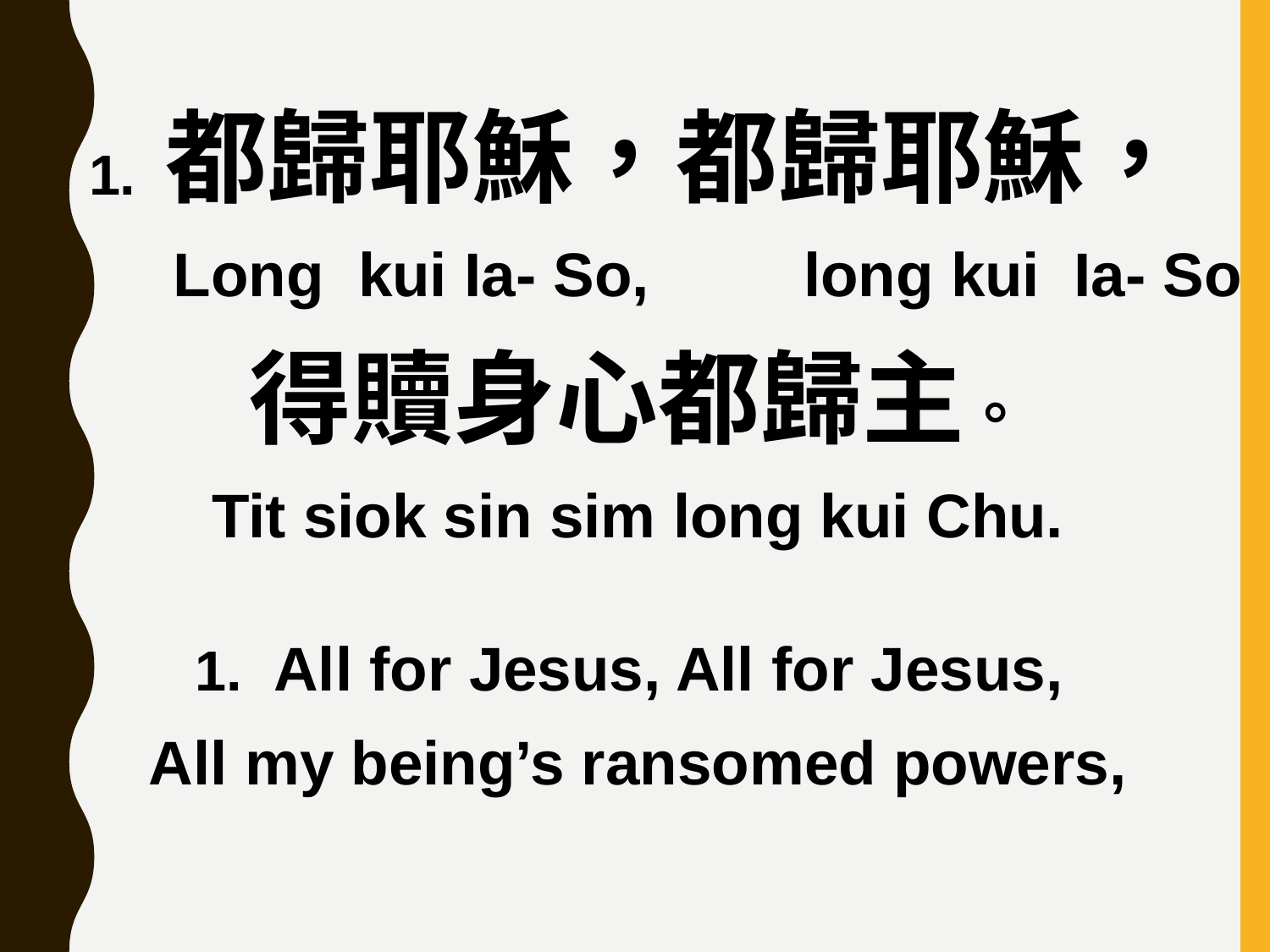

1. 都歸耶穌，都歸耶穌，
         Long  kui Ia- So,         long kui  Ia- So
得贖身心都歸主。
Tit siok sin sim long kui Chu.

1.  All for Jesus, All for Jesus,
All my being’s ransomed powers,